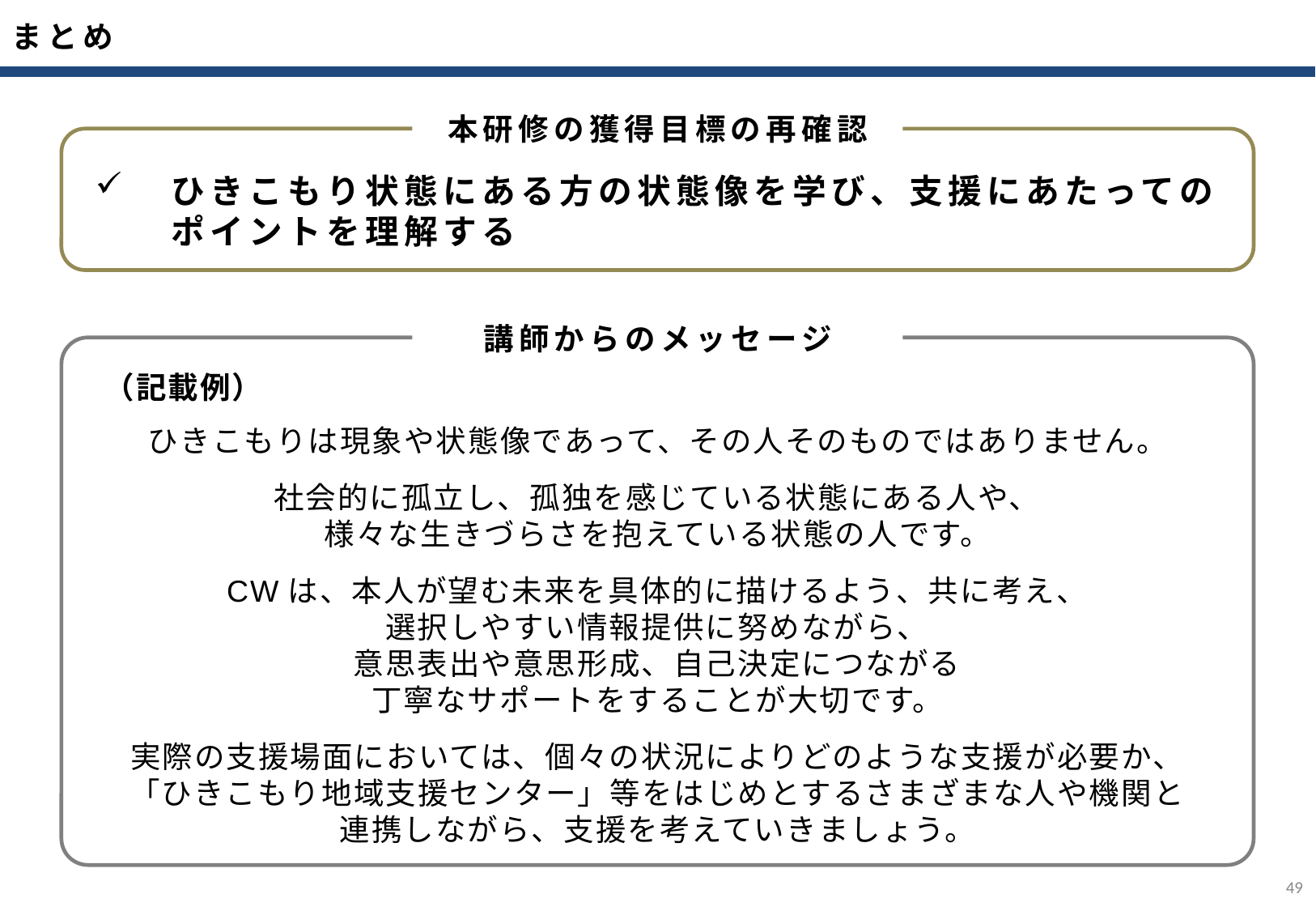

まとめ
本研修の獲得目標の再確認

ひきこもり状態にある方の状態像を学び、支援にあたってのポイントを理解する
講師からのメッセージ

（記載例）
ひきこもりは現象や状態像であって、その人そのものではありません。
社会的に孤立し、孤独を感じている状態にある人や、
様々な生きづらさを抱えている状態の人です。
CWは、本人が望む未来を具体的に描けるよう、共に考え、
選択しやすい情報提供に努めながら、
意思表出や意思形成、自己決定につながる
丁寧なサポートをすることが大切です。
実際の支援場面においては、個々の状況によりどのような支援が必要か、
「ひきこもり地域支援センター」等をはじめとするさまざまな人や機関と
連携しながら、支援を考えていきましょう。
49